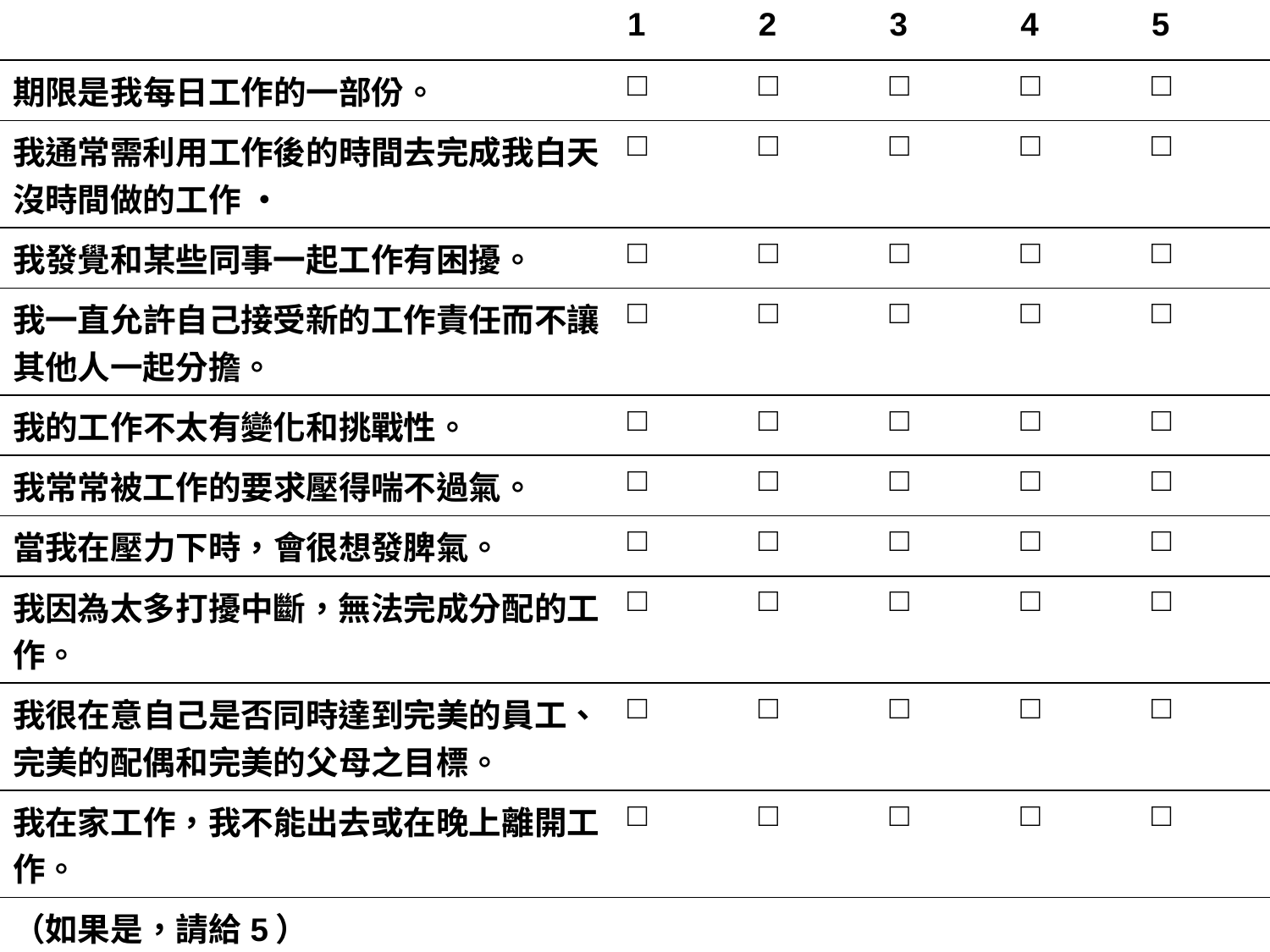

|  | 1 | 2 | 3 | 4 | 5 |
| --- | --- | --- | --- | --- | --- |
| 期限是我每日工作的一部份。 | □ | □ | □ | □ | □ |
| 我通常需利用工作後的時間去完成我白天沒時間做的工作 • | □ | □ | □ | □ | □ |
| 我發覺和某些同事一起工作有困擾。 | □ | □ | □ | □ | □ |
| 我一直允許自己接受新的工作責任而不讓其他人一起分擔。 | □ | □ | □ | □ | □ |
| 我的工作不太有變化和挑戰性。 | □ | □ | □ | □ | □ |
| 我常常被工作的要求壓得喘不過氣。 | □ | □ | □ | □ | □ |
| 當我在壓力下時，會很想發脾氣。 | □ | □ | □ | □ | □ |
| 我因為太多打擾中斷，無法完成分配的工作。 | □ | □ | □ | □ | □ |
| 我很在意自己是否同時達到完美的員工、完美的配偶和完美的父母之目標。 | □ | □ | □ | □ | □ |
| 我在家工作，我不能出去或在晚上離開工作。 | □ | □ | □ | □ | □ |
| （如果是，請給5） |  |  |  |  |  |